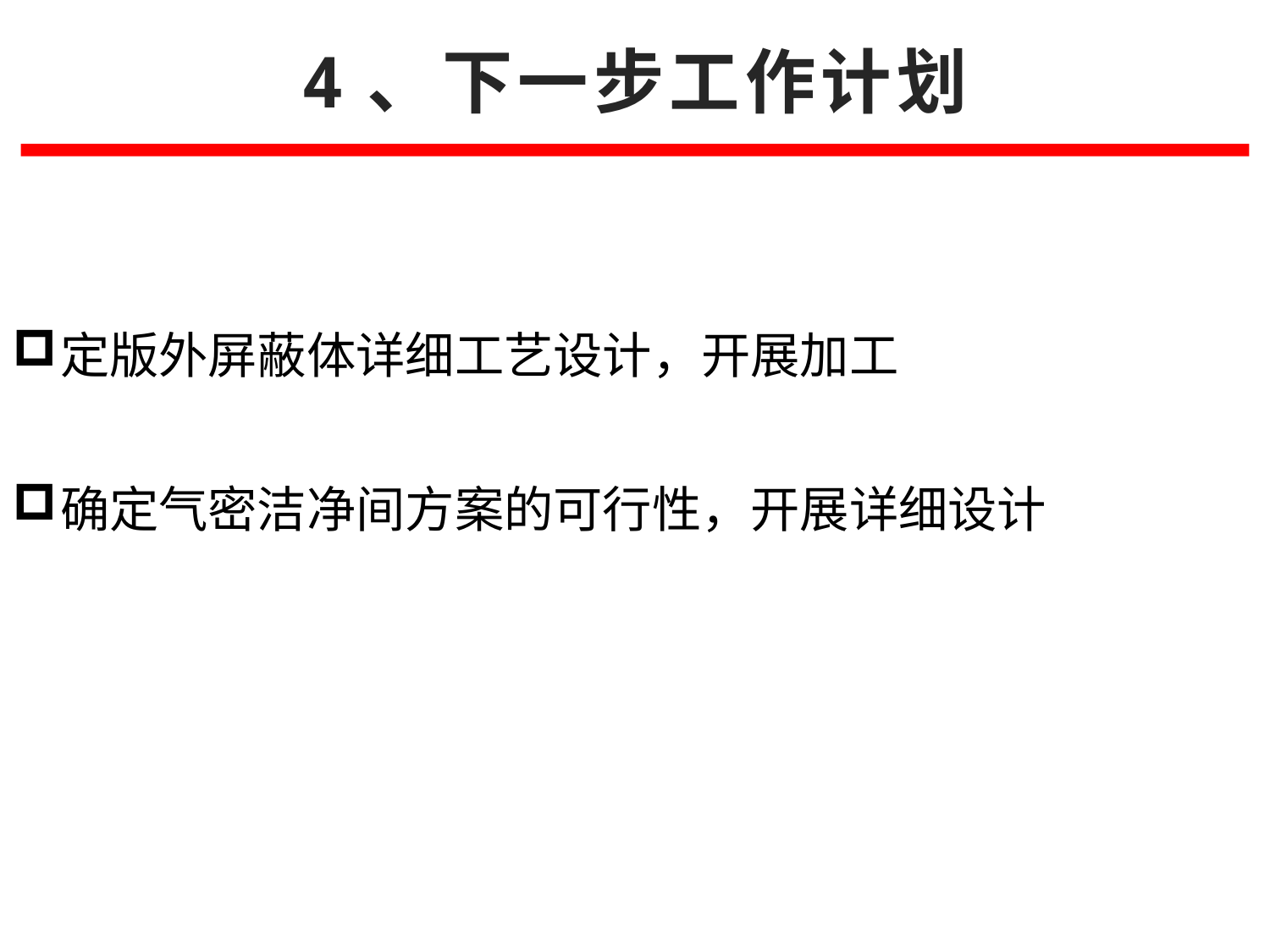

# 4、下一步工作计划

定版外屏蔽体详细工艺设计，开展加工

确定气密洁净间方案的可行性，开展详细设计